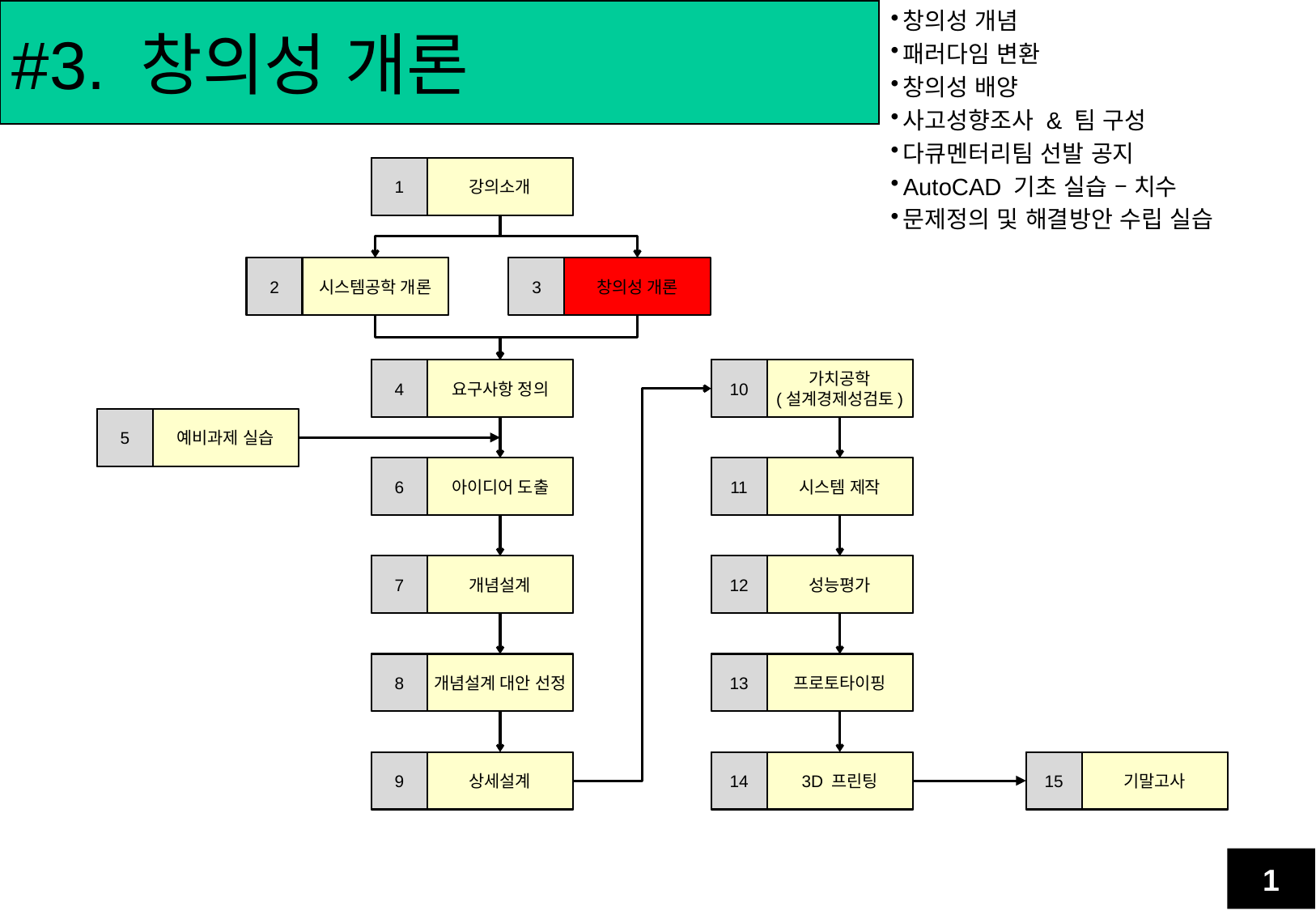

창의성 개념
패러다임 변환
창의성 배양
사고성향조사 & 팀 구성
다큐멘터리팀 선발 공지
AutoCAD 기초 실습 – 치수
문제정의 및 해결방안 수립 실습

#3. 창의성 개론

1
강의소개

2
시스템공학 개론
3
창의성 개론

4
요구사항 정의

10
가치공학
(설계경제성검토)

5
예비과제 실습

6
아이디어 도출

11
시스템 제작

7
개념설계

12
성능평가

8
개념설계 대안 선정

13
프로토타이핑

9
상세설계

14
3D 프린팅

15
기말고사
1